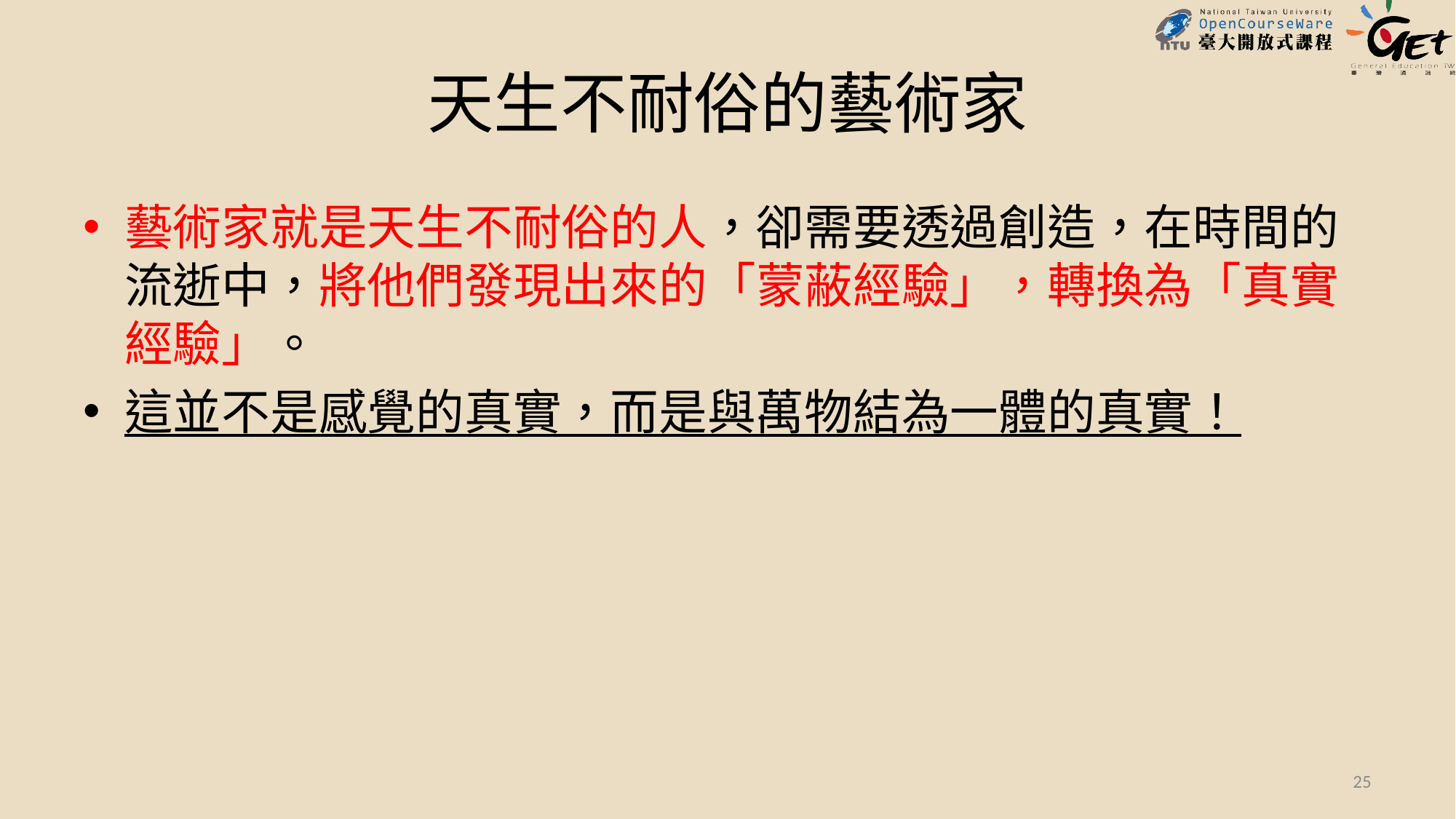

# 天生不耐俗的藝術家
藝術家就是天生不耐俗的人，卻需要透過創造，在時間的流逝中，將他們發現出來的「蒙蔽經驗」，轉換為「真實經驗」。
這並不是感覺的真實，而是與萬物結為一體的真實！
25